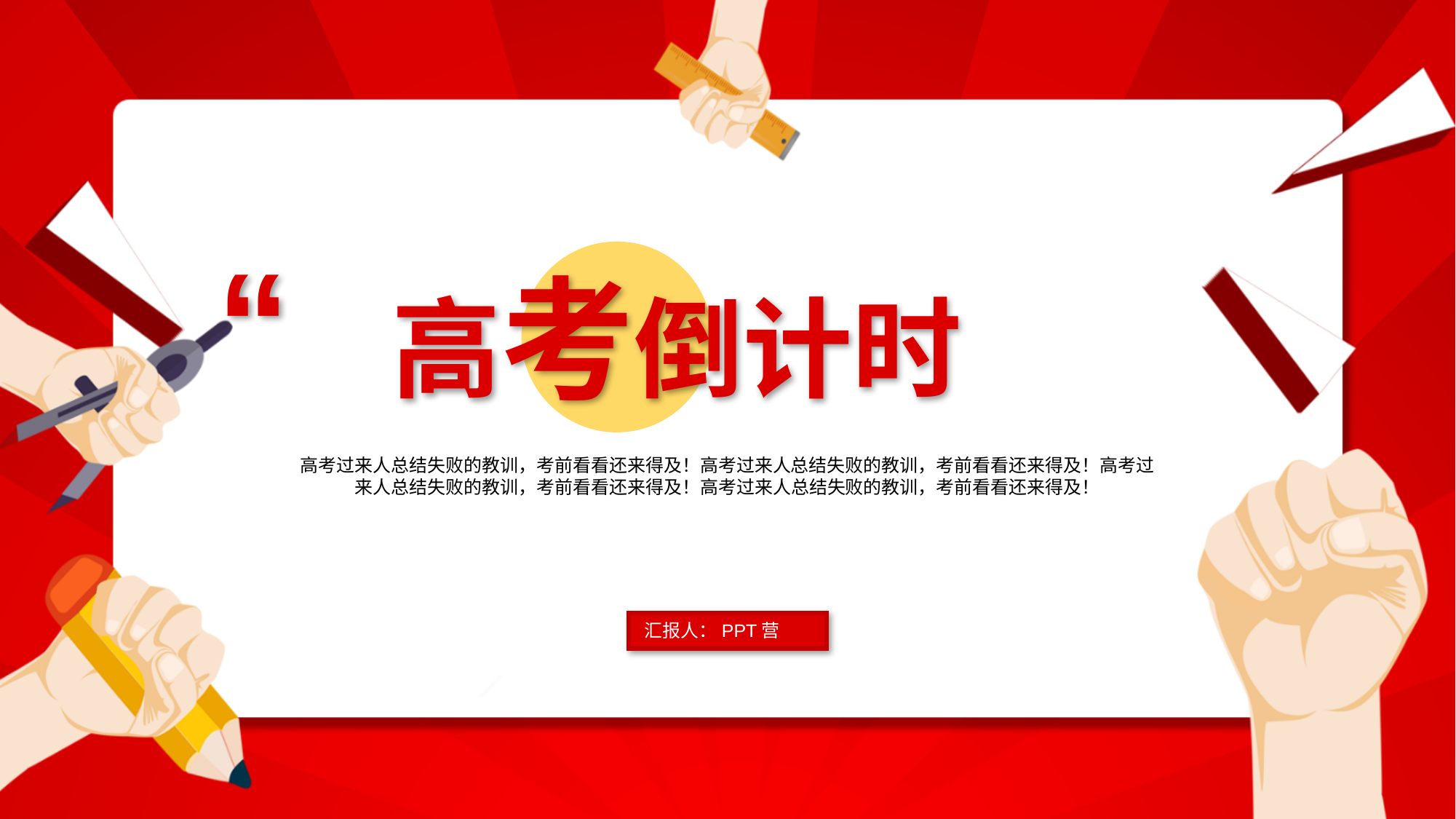

“

高考倒计时
高考过来人总结失败的教训，考前看看还来得及！高考过来人总结失败的教训，考前看看还来得及！高考过来人总结失败的教训，考前看看还来得及！高考过来人总结失败的教训，考前看看还来得及！

汇报人：PPT营